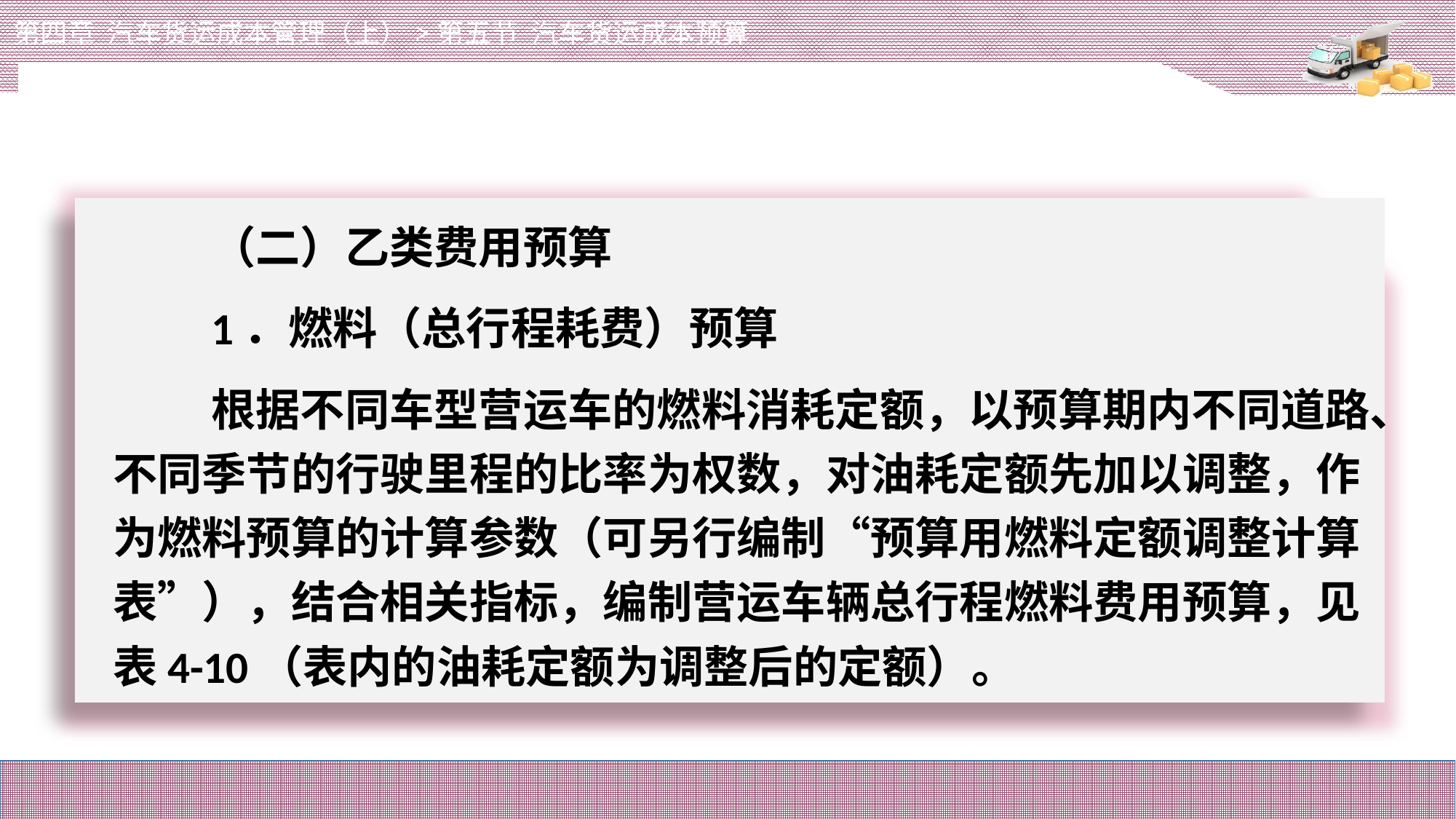

第四章  汽车货运成本管理（上）>第五节  汽车货运成本预算
# （二）乙类费用预算
1．燃料（总行程耗费）预算
根据不同车型营运车的燃料消耗定额，以预算期内不同道路、不同季节的行驶里程的比率为权数，对油耗定额先加以调整，作为燃料预算的计算参数（可另行编制“预算用燃料定额调整计算表”），结合相关指标，编制营运车辆总行程燃料费用预算，见表4-10（表内的油耗定额为调整后的定额）。